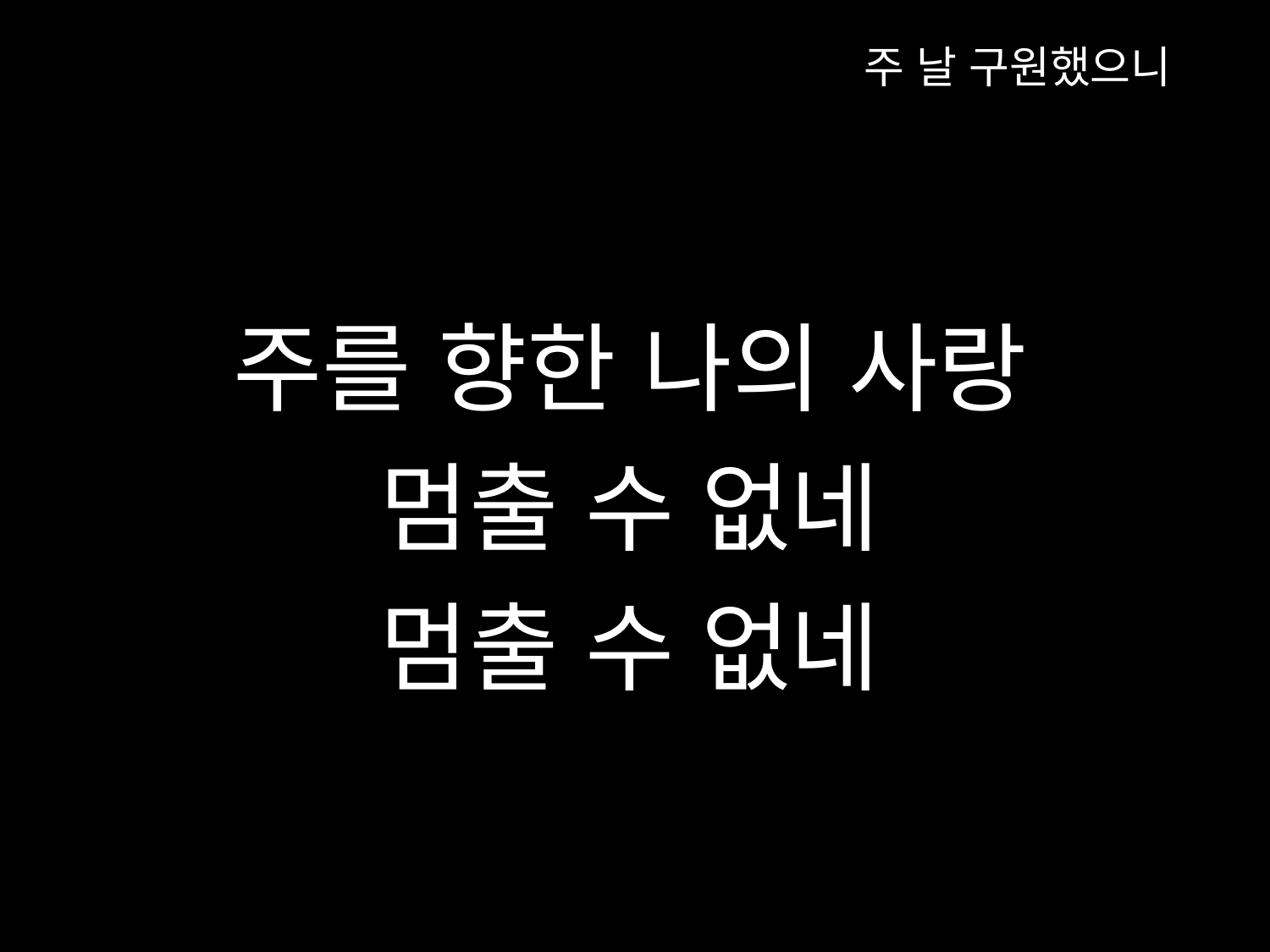

주 날 구원했으니
주를 향한 나의 사랑
멈출 수 없네
멈출 수 없네